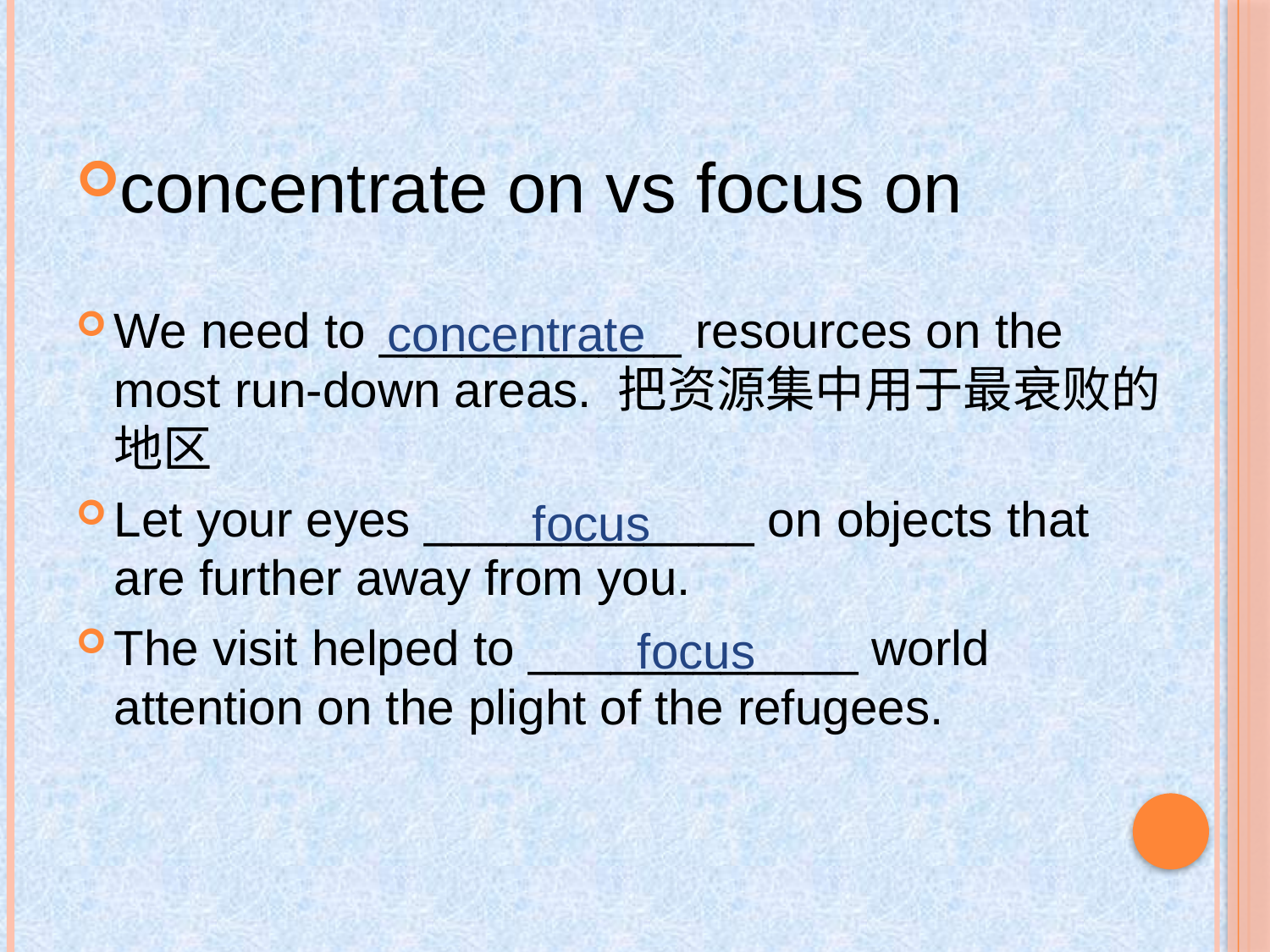

#
concentrate on vs focus on

We need to ___________ resources on the most run-down areas. 把资源集中用于最衰败的地区
Let your eyes ____________ on objects that are further away from you.
The visit helped to ____________ world attention on the plight of the refugees.
concentrate
focus
focus